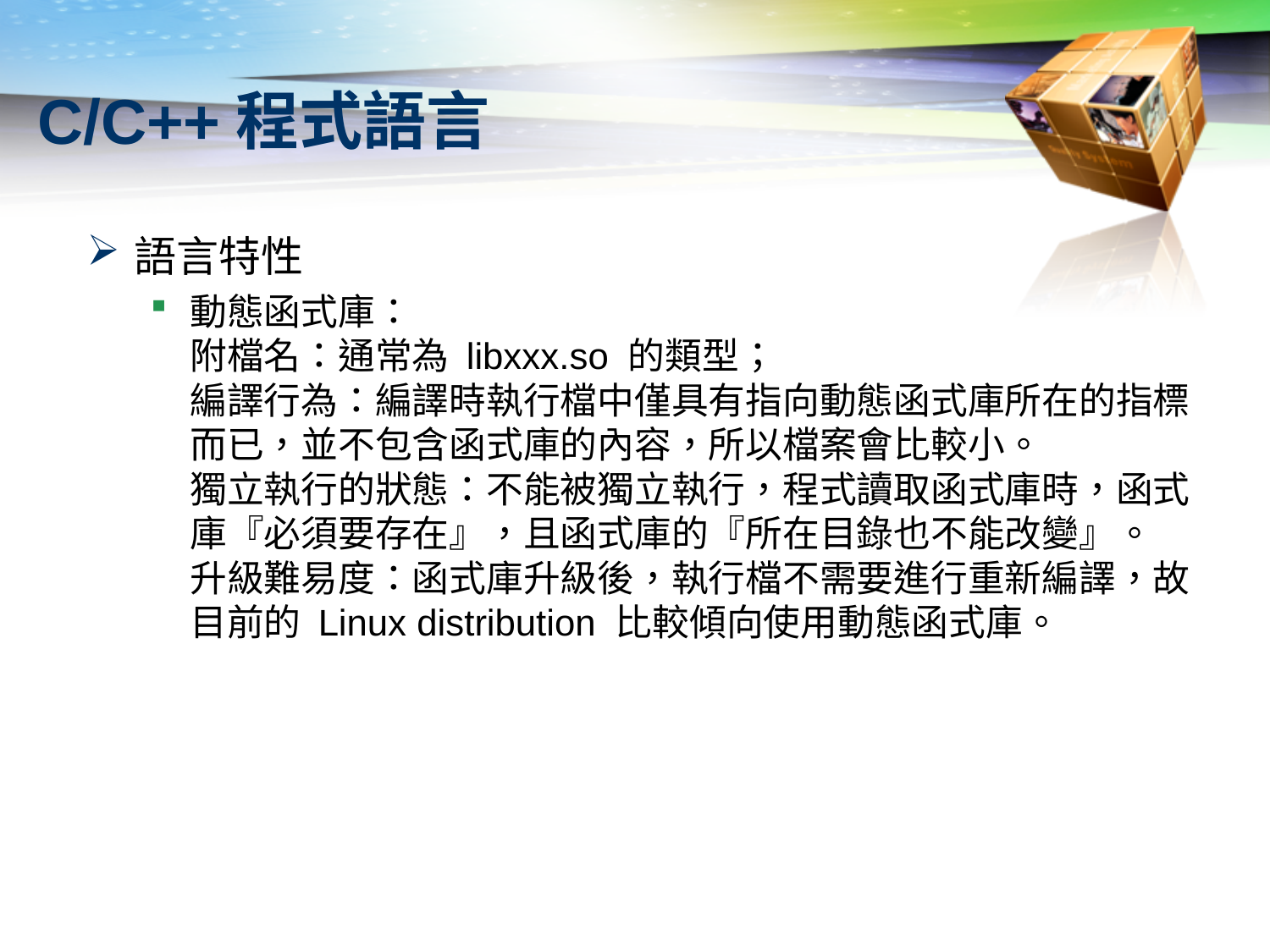

# C/C++程式語言
語言特性
動態函式庫：
附檔名：通常為 libxxx.so 的類型；
編譯行為：編譯時執行檔中僅具有指向動態函式庫所在的指標而已，並不包含函式庫的內容，所以檔案會比較小。
獨立執行的狀態：不能被獨立執行，程式讀取函式庫時，函式庫『必須要存在』，且函式庫的『所在目錄也不能改變』。
升級難易度：函式庫升級後，執行檔不需要進行重新編譯，故目前的 Linux distribution 比較傾向使用動態函式庫。